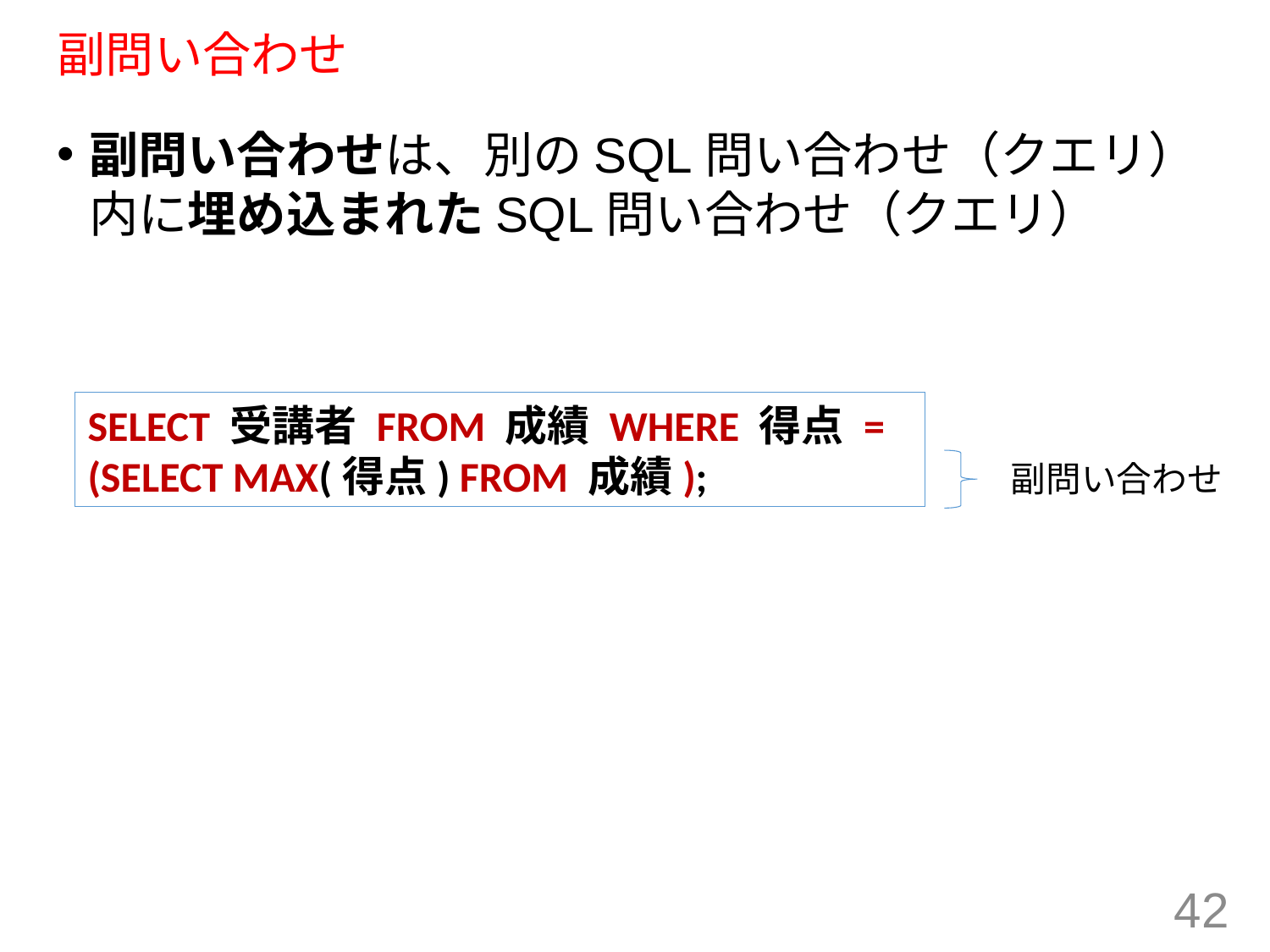

# 副問い合わせ
副問い合わせは、別のSQL問い合わせ（クエリ）内に埋め込まれたSQL問い合わせ（クエリ）
SELECT 受講者 FROM 成績 WHERE 得点 =
(SELECT MAX(得点) FROM 成績);

副問い合わせ
42